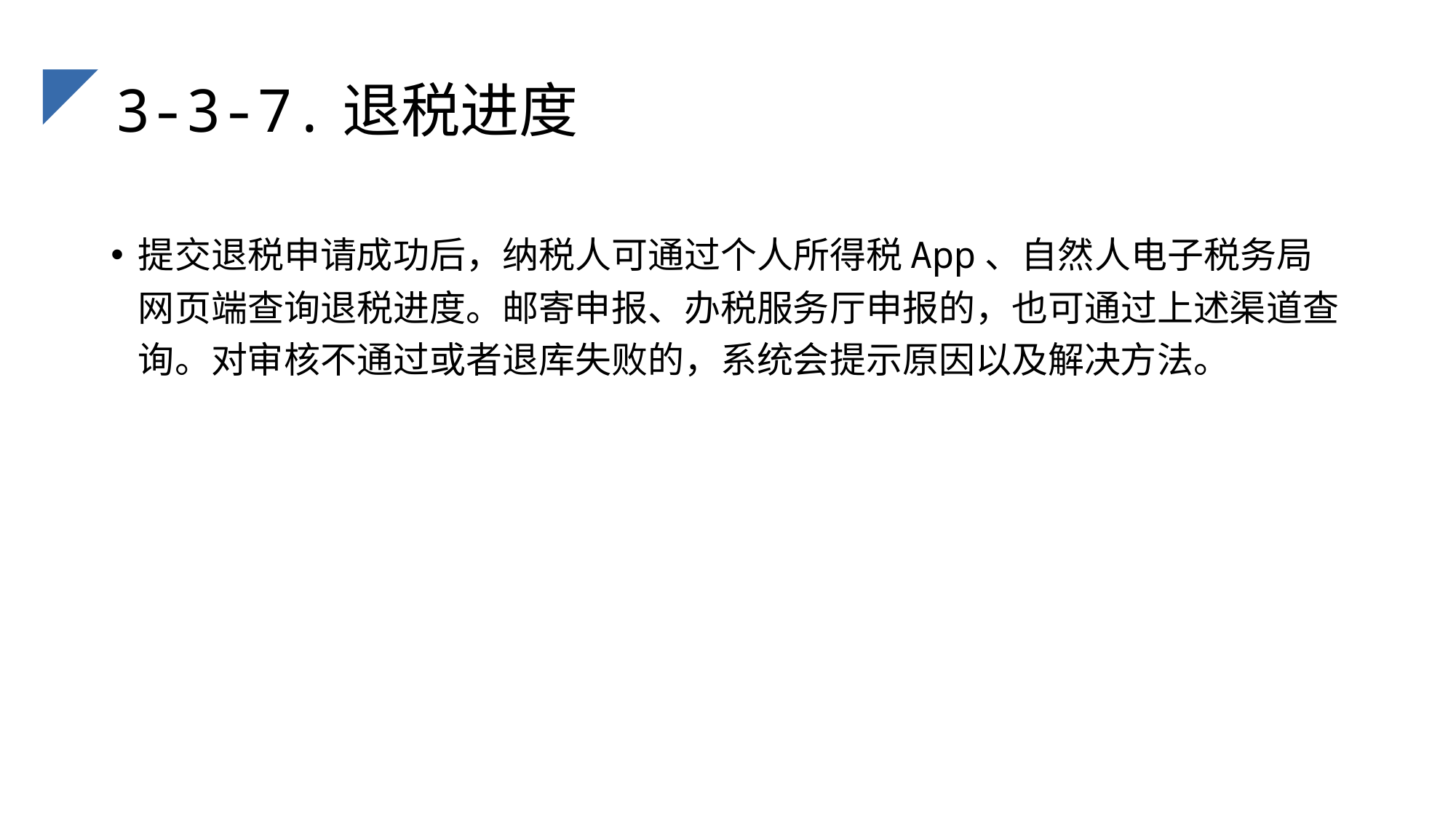

# 3-3-7.退税进度
提交退税申请成功后，纳税人可通过个人所得税App、自然人电子税务局网页端查询退税进度。邮寄申报、办税服务厅申报的，也可通过上述渠道查询。对审核不通过或者退库失败的，系统会提示原因以及解决方法。